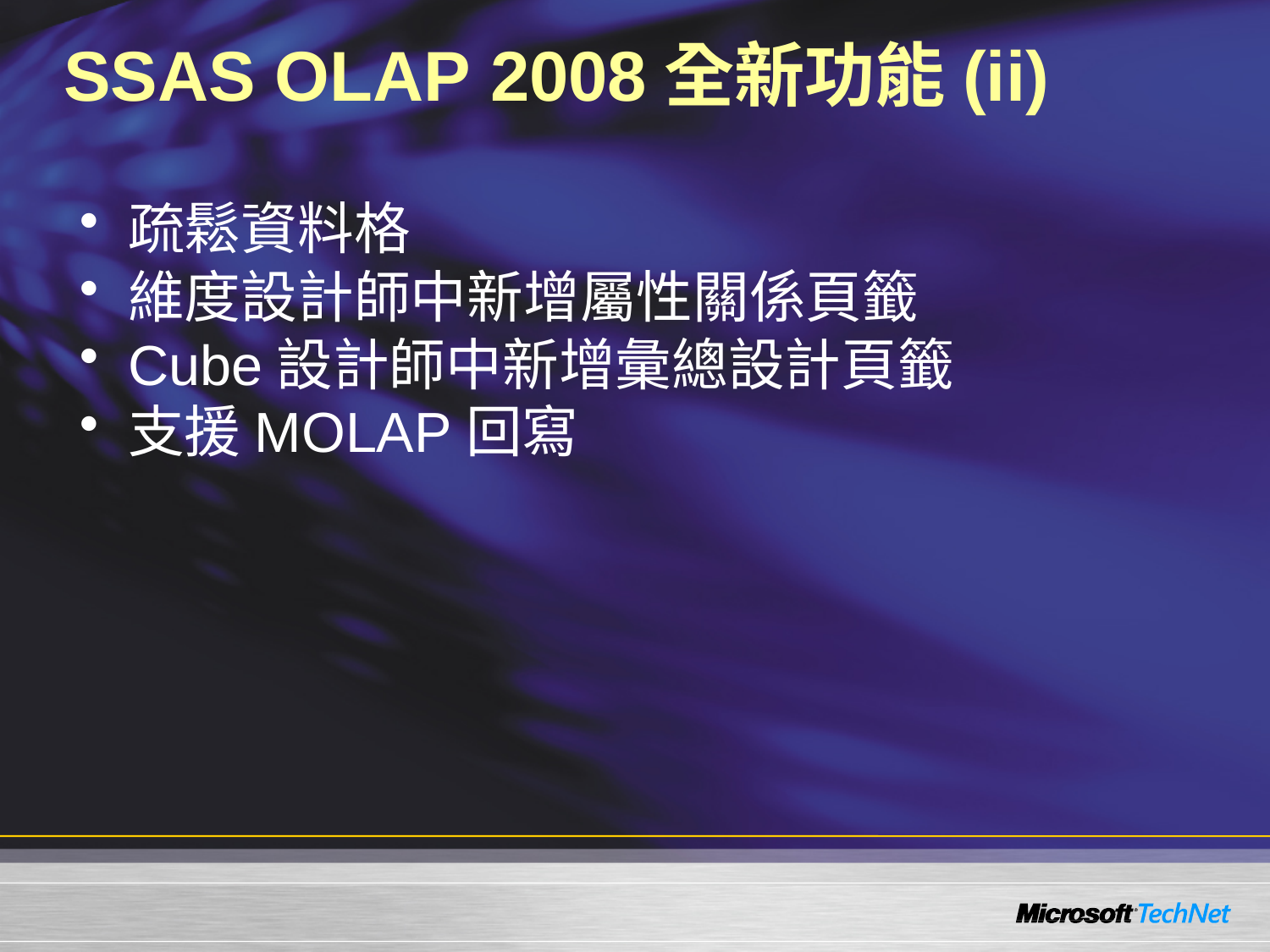

# SSAS OLAP 2008全新功能(ii)
疏鬆資料格
維度設計師中新增屬性關係頁籤
Cube設計師中新增彙總設計頁籤
支援MOLAP回寫